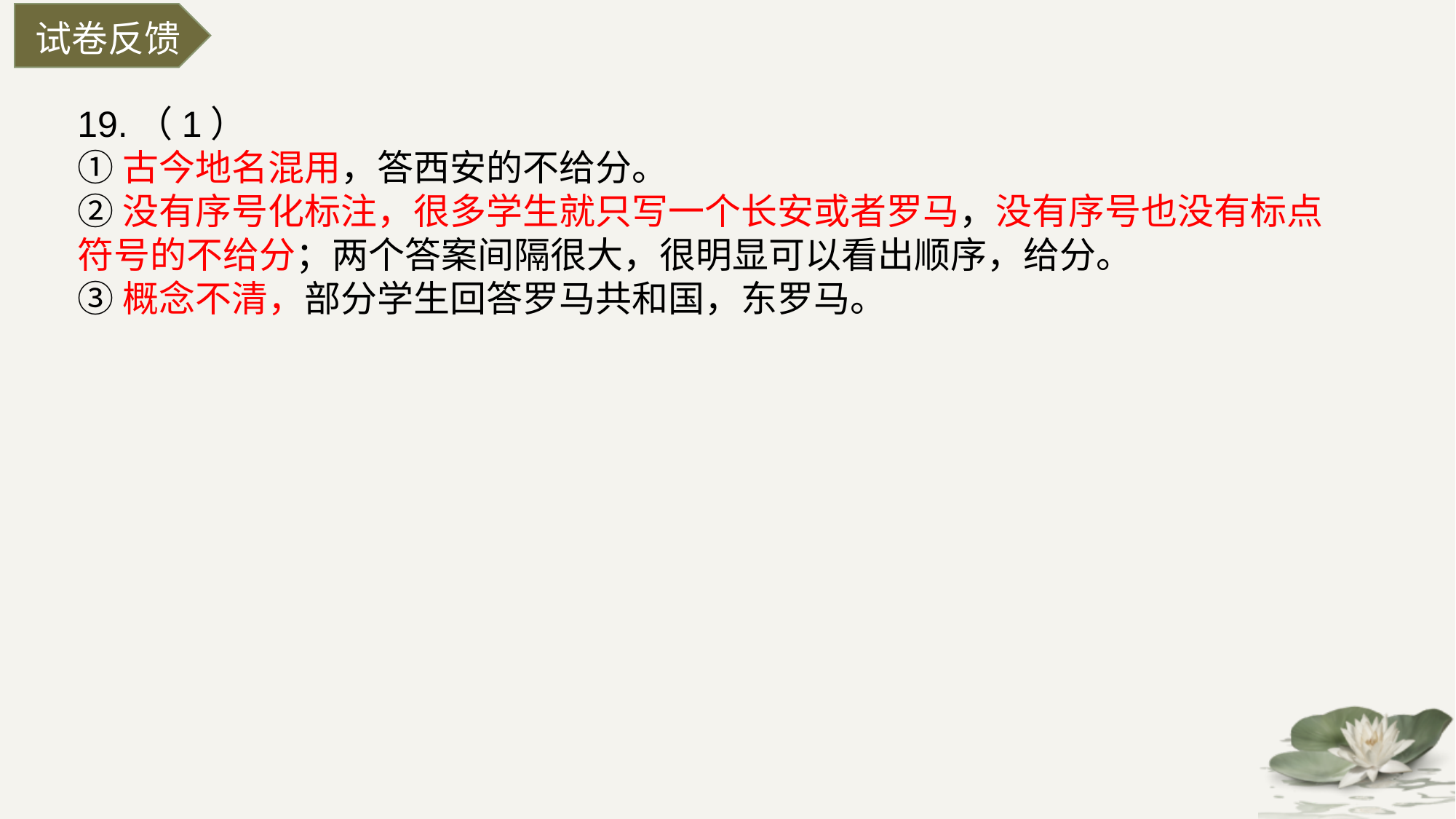

试卷反馈
19.（1）
①古今地名混用，答西安的不给分。
②没有序号化标注，很多学生就只写一个长安或者罗马，没有序号也没有标点符号的不给分；两个答案间隔很大，很明显可以看出顺序，给分。
③概念不清，部分学生回答罗马共和国，东罗马。